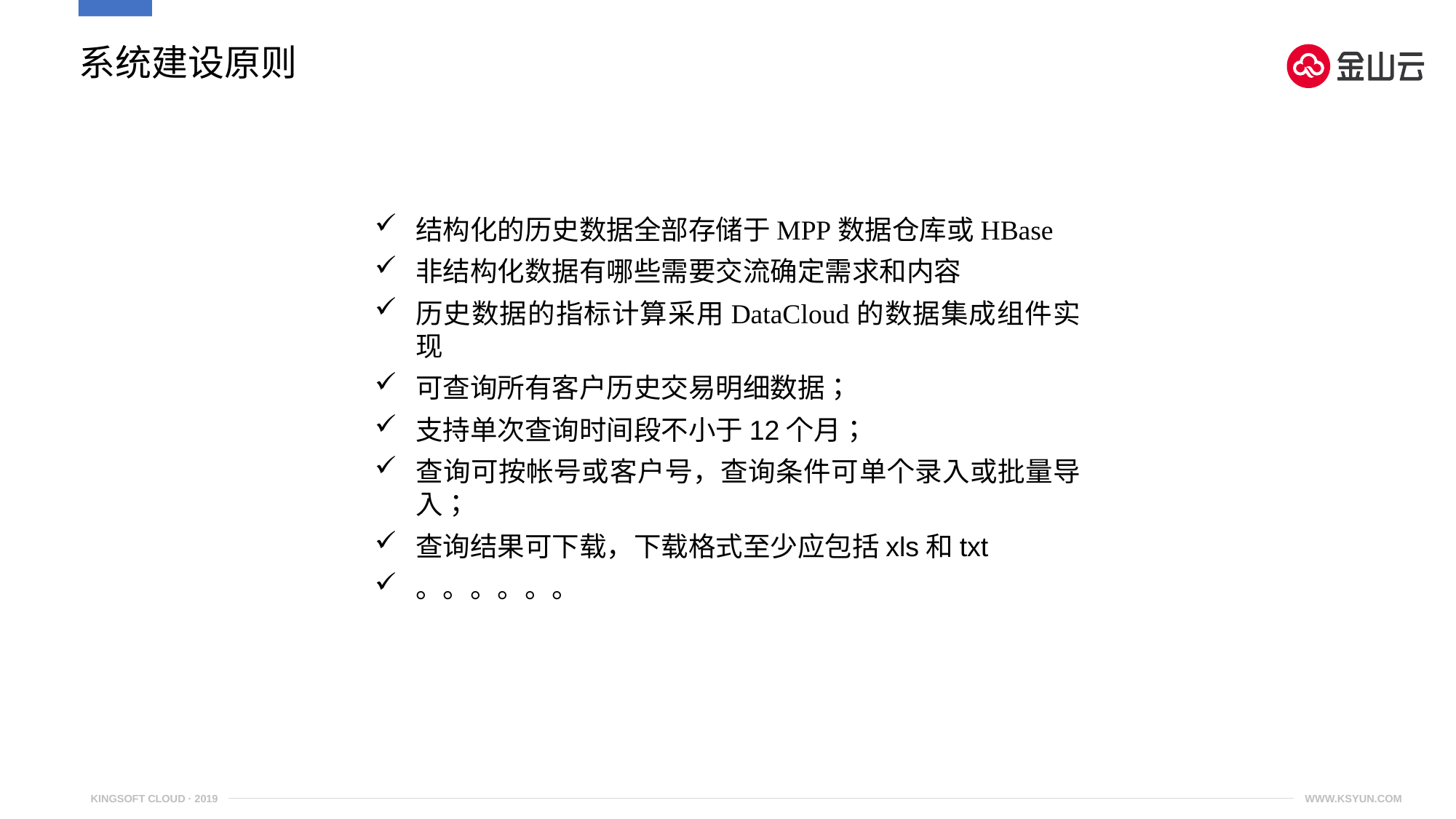

# 系统建设原则
结构化的历史数据全部存储于MPP数据仓库或HBase
非结构化数据有哪些需要交流确定需求和内容
历史数据的指标计算采用DataCloud的数据集成组件实现
可查询所有客户历史交易明细数据；
支持单次查询时间段不小于12个月；
查询可按帐号或客户号，查询条件可单个录入或批量导入；
查询结果可下载，下载格式至少应包括xls和txt
。。。。。。